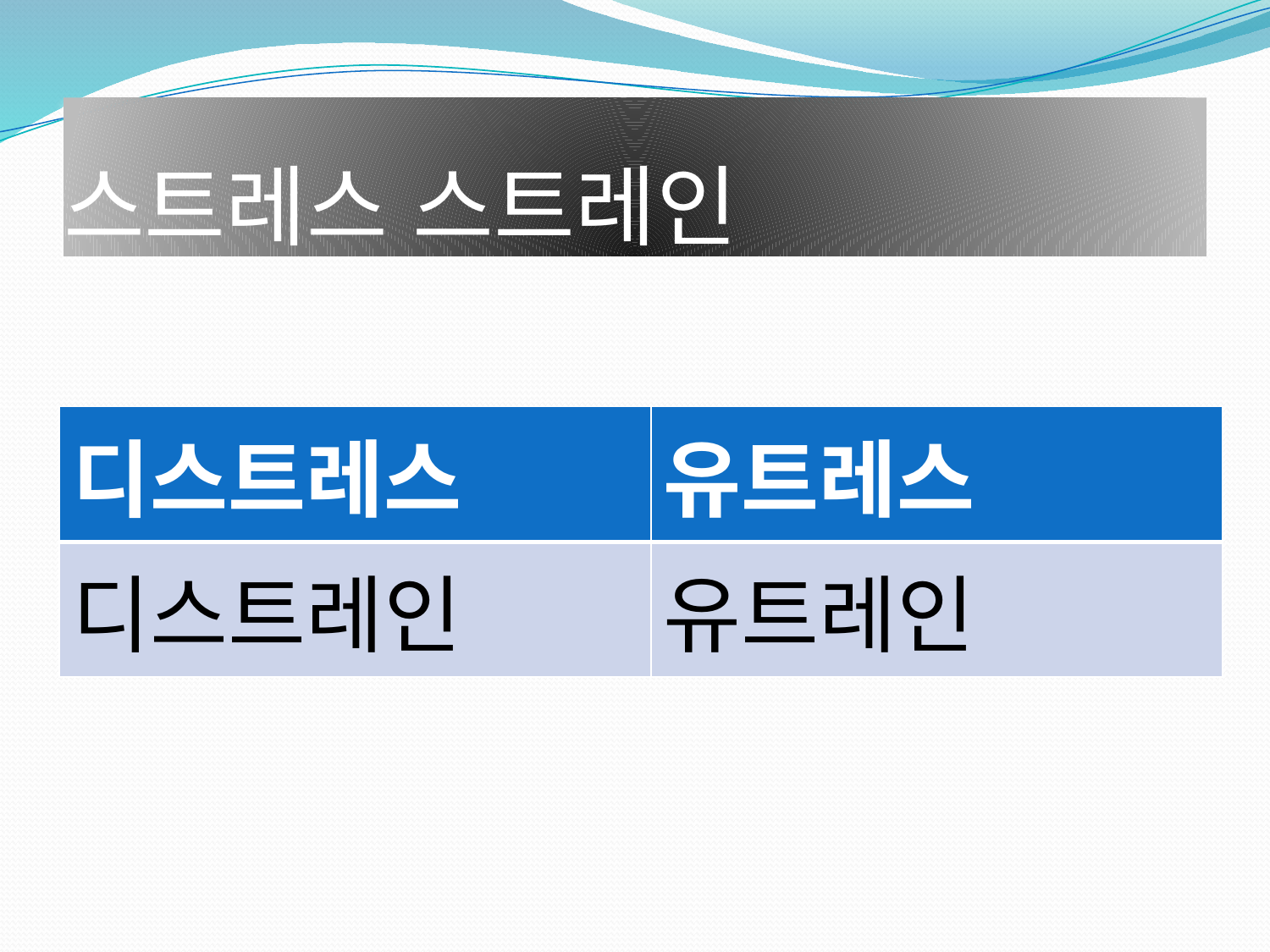

# 스트레스 스트레인
| 디스트레스 | 유트레스 |
| --- | --- |
| 디스트레인 | 유트레인 |